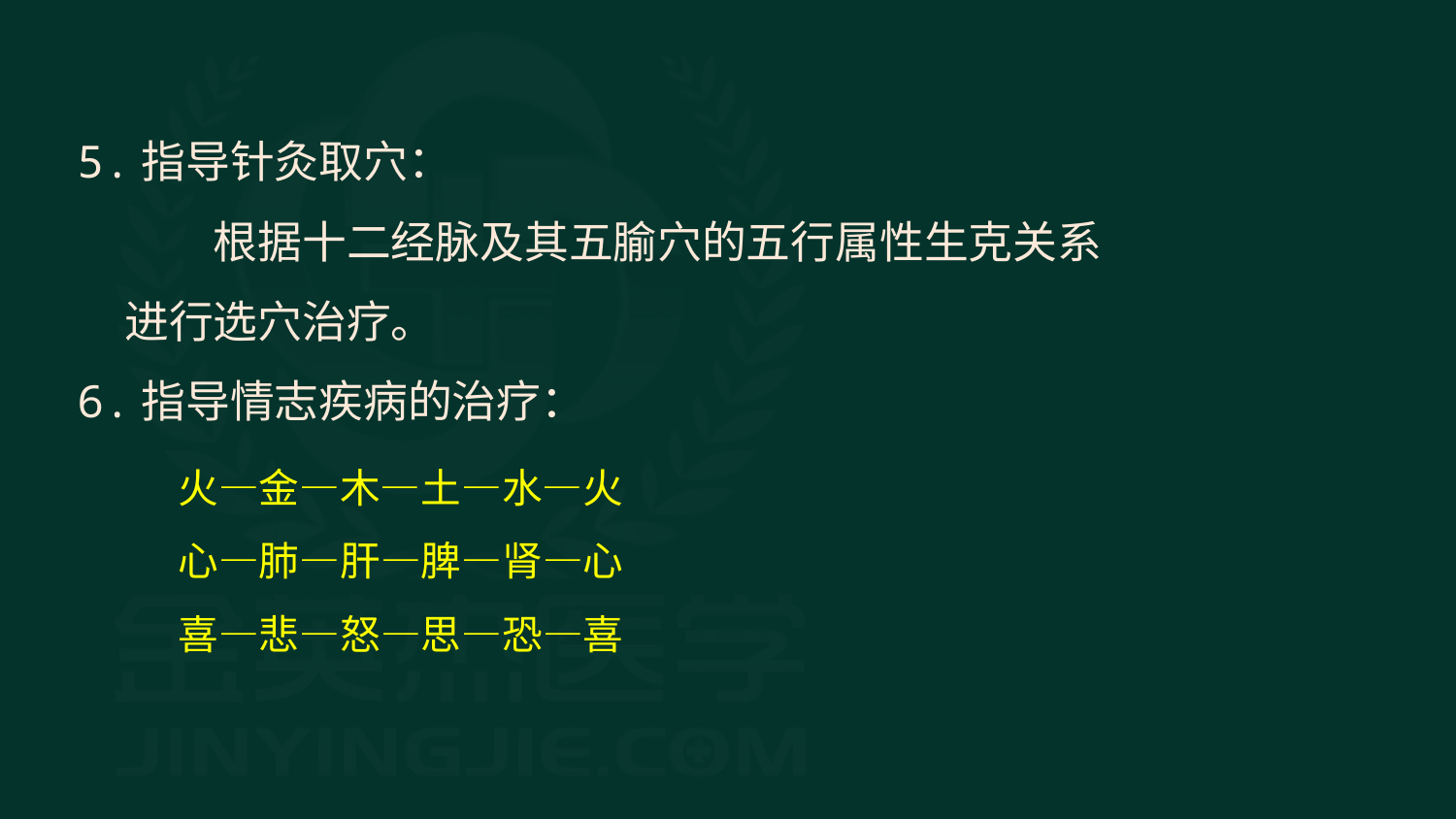

5.指导针灸取穴：
　　根据十二经脉及其五腧穴的五行属性生克关系进行选穴治疗。
6.指导情志疾病的治疗：
火—金—木—土—水—火
心—肺—肝—脾—肾—心
喜—悲—怒—思—恐—喜